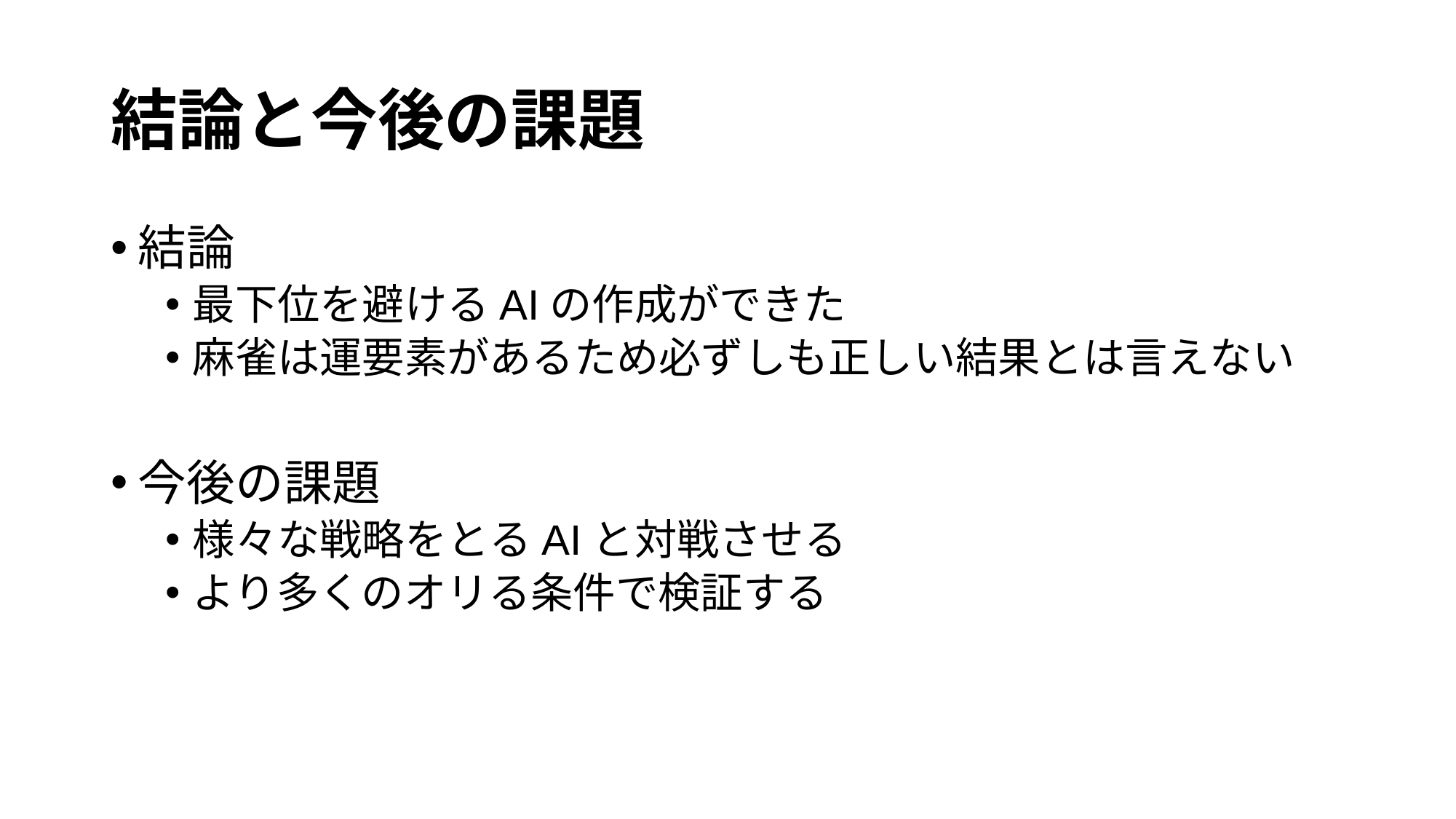

# 結論と今後の課題
結論
最下位を避けるAIの作成ができた
麻雀は運要素があるため必ずしも正しい結果とは言えない

今後の課題
様々な戦略をとるAIと対戦させる
より多くのオリる条件で検証する